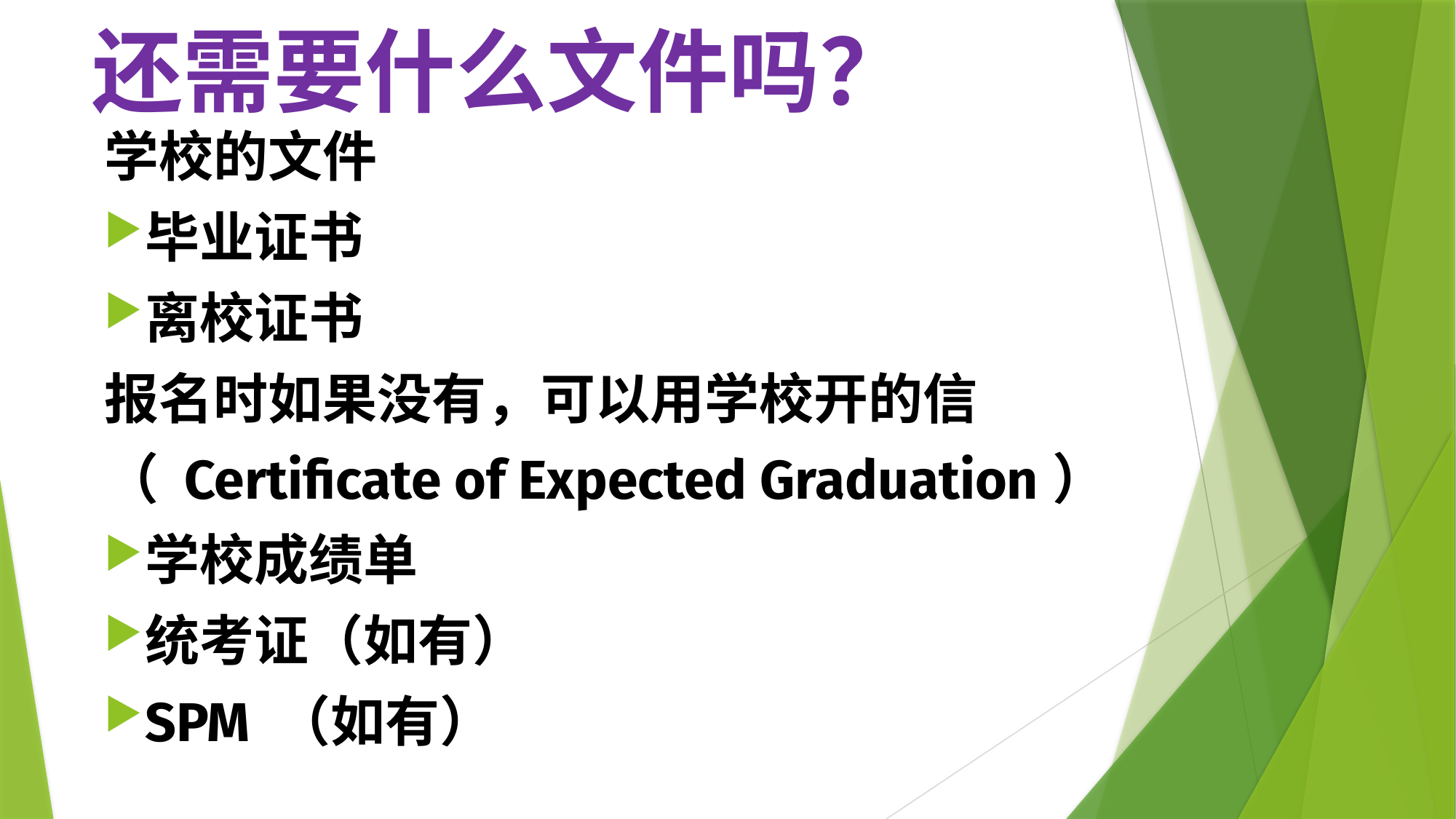

# 还需要什么文件吗？
学校的文件
毕业证书
离校证书
报名时如果没有，可以用学校开的信
（ Certificate of Expected Graduation）
学校成绩单
统考证（如有）
SPM （如有）